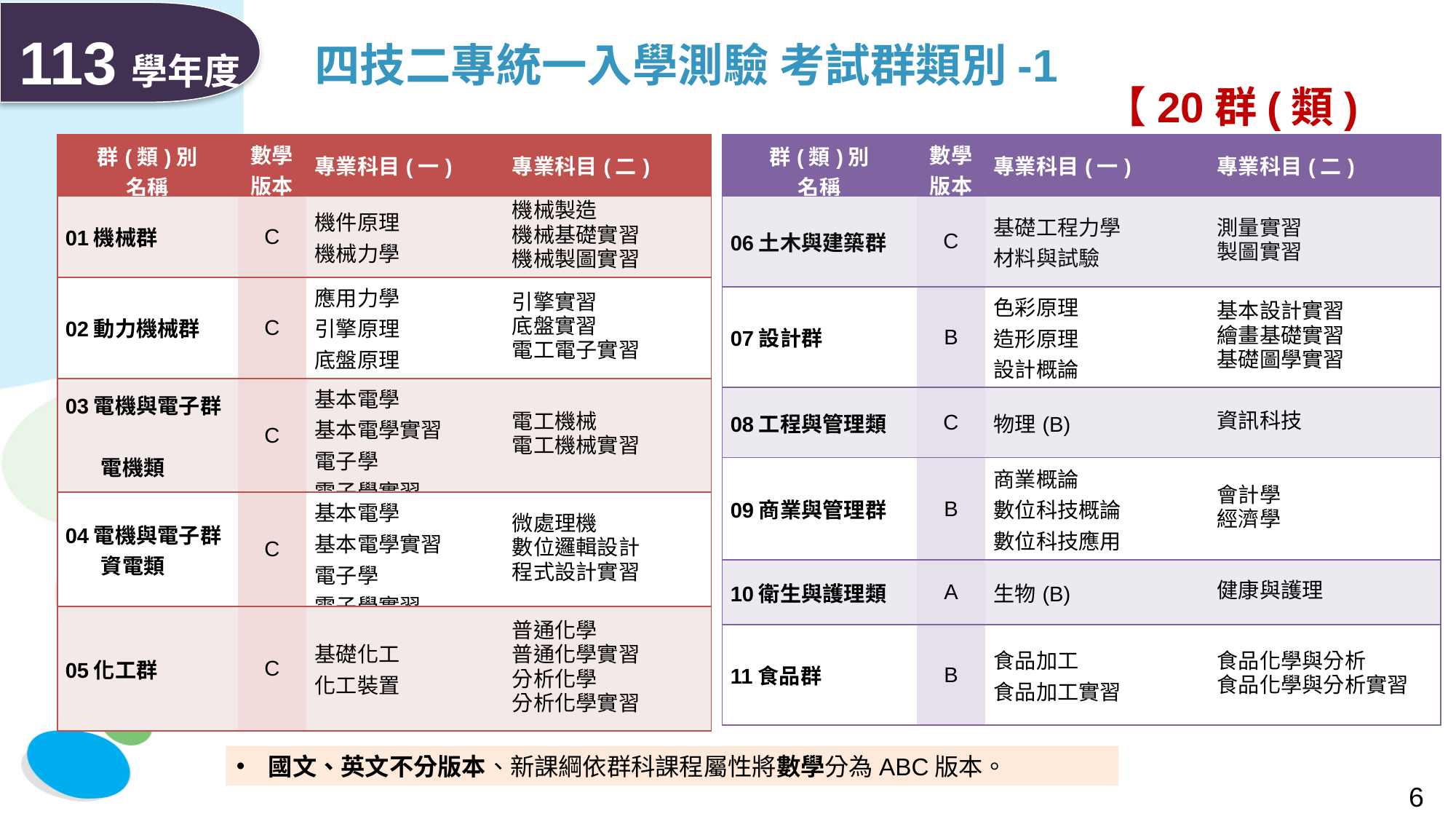

# 四技二專統一入學測驗 考試群類別-1

113學年度
【20群(類)別】
| 群(類)別 名稱 | 數學 版本 | 專業科目(一) | 專業科目(二) |
| --- | --- | --- | --- |
| 06土木與建築群 | C | 基礎工程力學 材料與試驗 | 測量實習 製圖實習 |
| 07設計群 | B | 色彩原理 造形原理 設計概論 | 基本設計實習 繪畫基礎實習 基礎圖學實習 |
| 08工程與管理類 | C | 物理(B) | 資訊科技 |
| 09商業與管理群 | B | 商業概論 數位科技概論 數位科技應用 | 會計學 經濟學 |
| 10衛生與護理類 | A | 生物(B) | 健康與護理 |
| 11食品群 | B | 食品加工 食品加工實習 | 食品化學與分析 食品化學與分析實習 |
| 群(類)別 名稱 | 數學 版本 | 專業科目(一) | 專業科目(二) |
| --- | --- | --- | --- |
| 01機械群 | C | 機件原理 機械力學 | 機械製造 機械基礎實習 機械製圖實習 |
| 02動力機械群 | C | 應用力學 引擎原理 底盤原理 | 引擎實習 底盤實習 電工電子實習 |
| 03電機與電子群 電機類 | C | 基本電學 基本電學實習 電子學 電子學實習 | 電工機械 電工機械實習 |
| 04電機與電子群 資電類 | C | 基本電學 基本電學實習 電子學 電子學實習 | 微處理機 數位邏輯設計 程式設計實習 |
| 05化工群 | C | 基礎化工 化工裝置 | 普通化學 普通化學實習 分析化學 分析化學實習 |
國文、英文不分版本、新課綱依群科課程屬性將數學分為ABC版本。